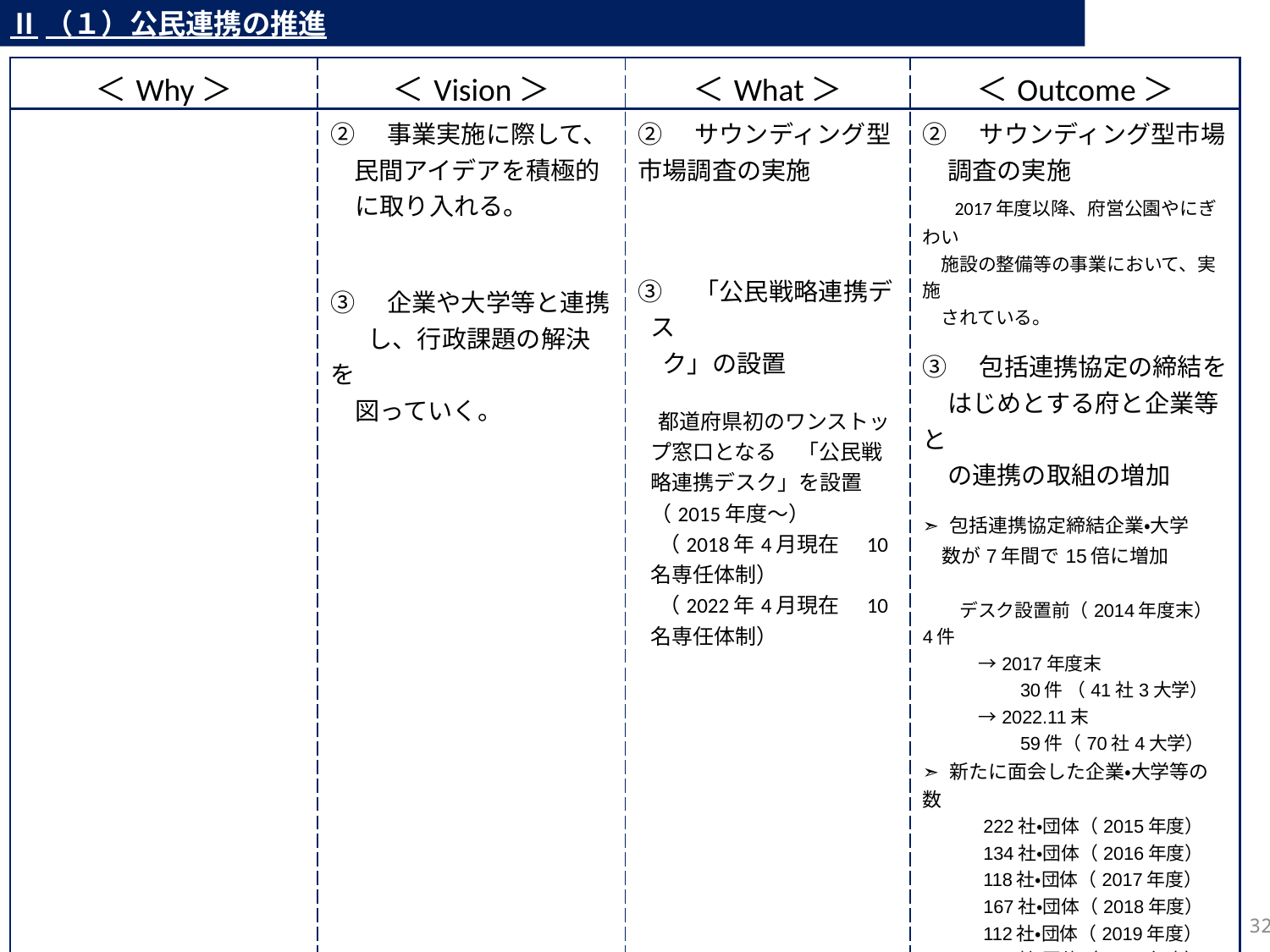

Ⅱ（１）公民連携の推進
| ＜Why＞ | ＜Vision＞ | ＜What＞ | ＜Outcome＞ |
| --- | --- | --- | --- |
|  | ②　事業実施に際して、 民間アイデアを積極的 　に取り入れる。 ③　企業や大学等と連携 　し、行政課題の解決を 　図っていく。 | ②　サウンディング型市場調査の実施 ③　「公民戦略連携デス 　ク」の設置 都道府県初のワンストップ窓口となる　「公民戦略連携デスク」を設置（2015年度～） 　（2018年4月現在　10名専任体制） 　（2022年4月現在　10名専任体制） | ②　サウンディング型市場 　調査の実施 　2017年度以降、府営公園やにぎわい 　施設の整備等の事業において、実施 　されている。 ③　包括連携協定の締結を 　はじめとする府と企業等と 　の連携の取組の増加 ➣ 包括連携協定締結企業・大学 数が7年間で15倍に増加　　　　　　　　　　　 　　デスク設置前（2014年度末） 4件 　　　→2017年度末 　　　　　30件 （41社3大学） 　　　→2022.11末 　　　　　59件（70社4大学） ➣ 新たに面会した企業・大学等の数 　　　222社・団体（2015年度） 　　　134社・団体（2016年度） 　　　118社・団体（2017年度） 　　　167社・団体（2018年度） 　　　112社・団体（2019年度） 　　　138社・団体（2020年度） 　　　155社・団体（2021年度） 　　　32社・団体（2022年8月末） ➣ 企業・大学等との連携取組数 （※公民戦略連携デスクがコーディ 　　ネートしたもの） 　　　846件（2015.4～2019.3） 　　　1403件（2019.4～2022.10末累計） ➣ 市町村における公民連携の取組 　 みの拡大 　 ・大阪府・市町村公民連携推進 協議会 |
32